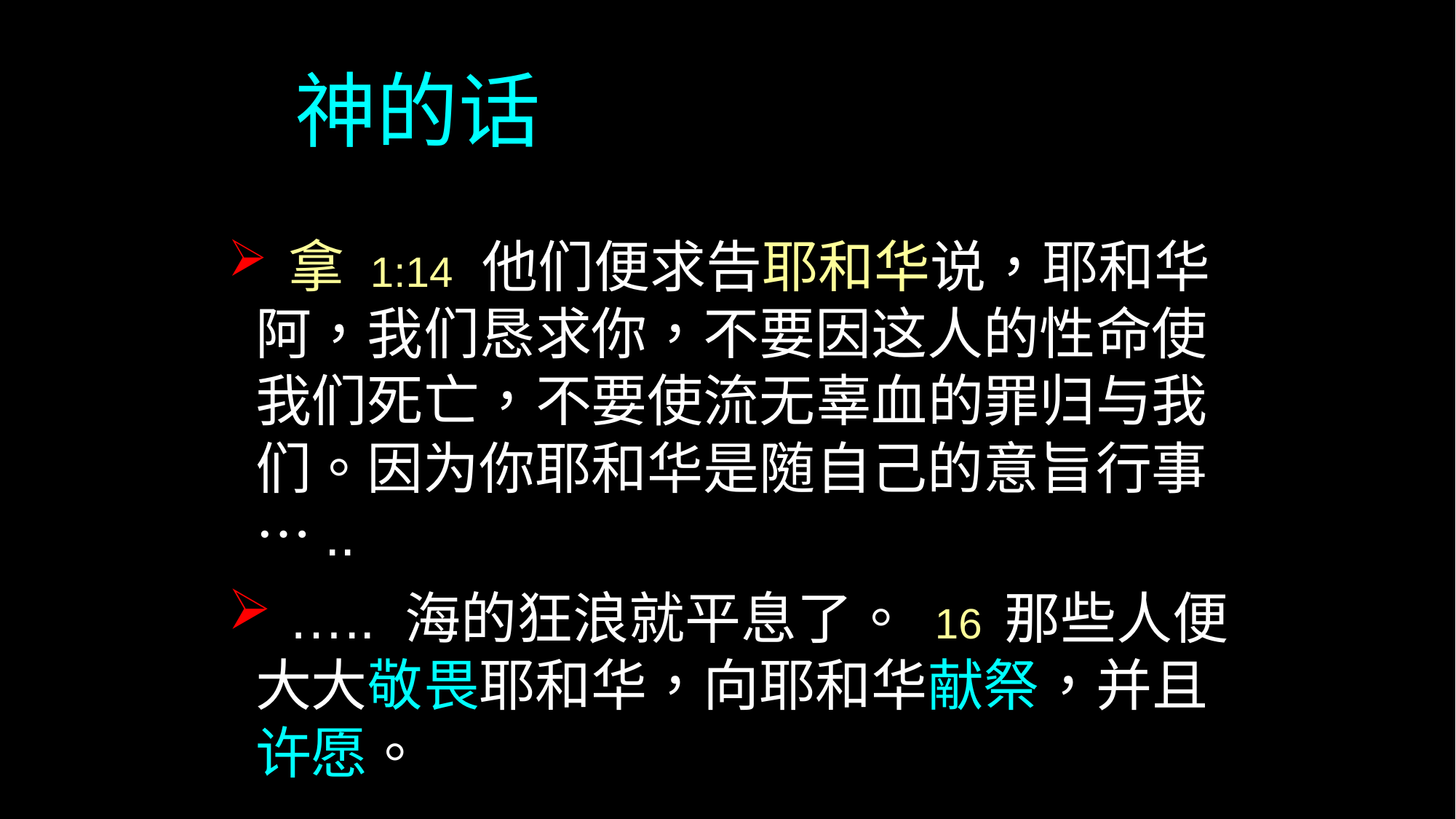

# 神的话

 拿 1:14 他们便求告耶和华说，耶和华阿，我们恳求你，不要因这人的性命使我们死亡，不要使流无辜血的罪归与我们。因为你耶和华是随自己的意旨行事…..
 ….. 海的狂浪就平息了。 16 那些人便大大敬畏耶和华，向耶和华献祭，并且许愿。